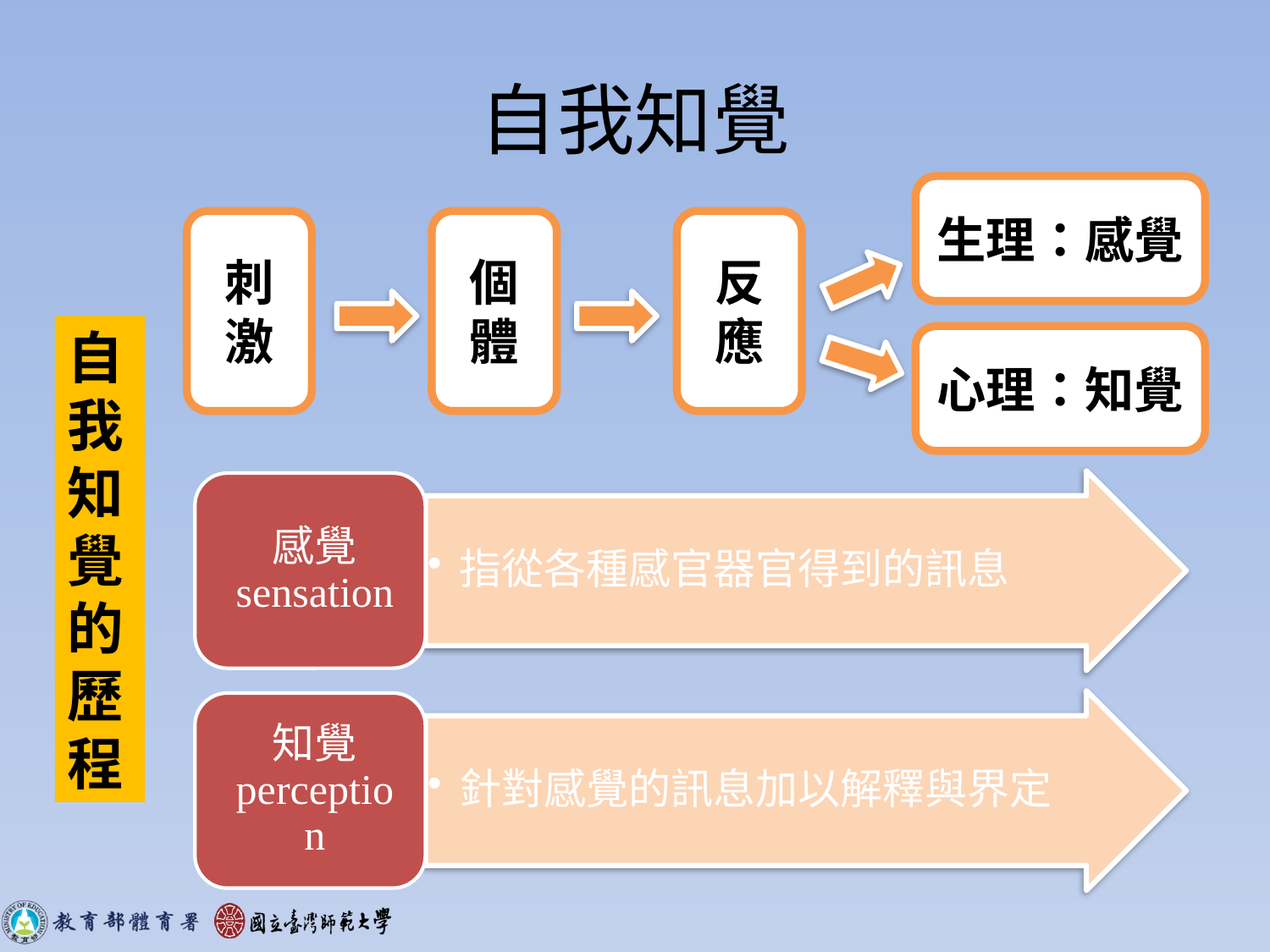

# 自我知覺
生理：感覺
刺激
個體
反應

心理：知覺

自我知覺的歷程
指從各種感官器官得到的訊息
感覺
sensation
針對感覺的訊息加以解釋與界定
知覺
perception